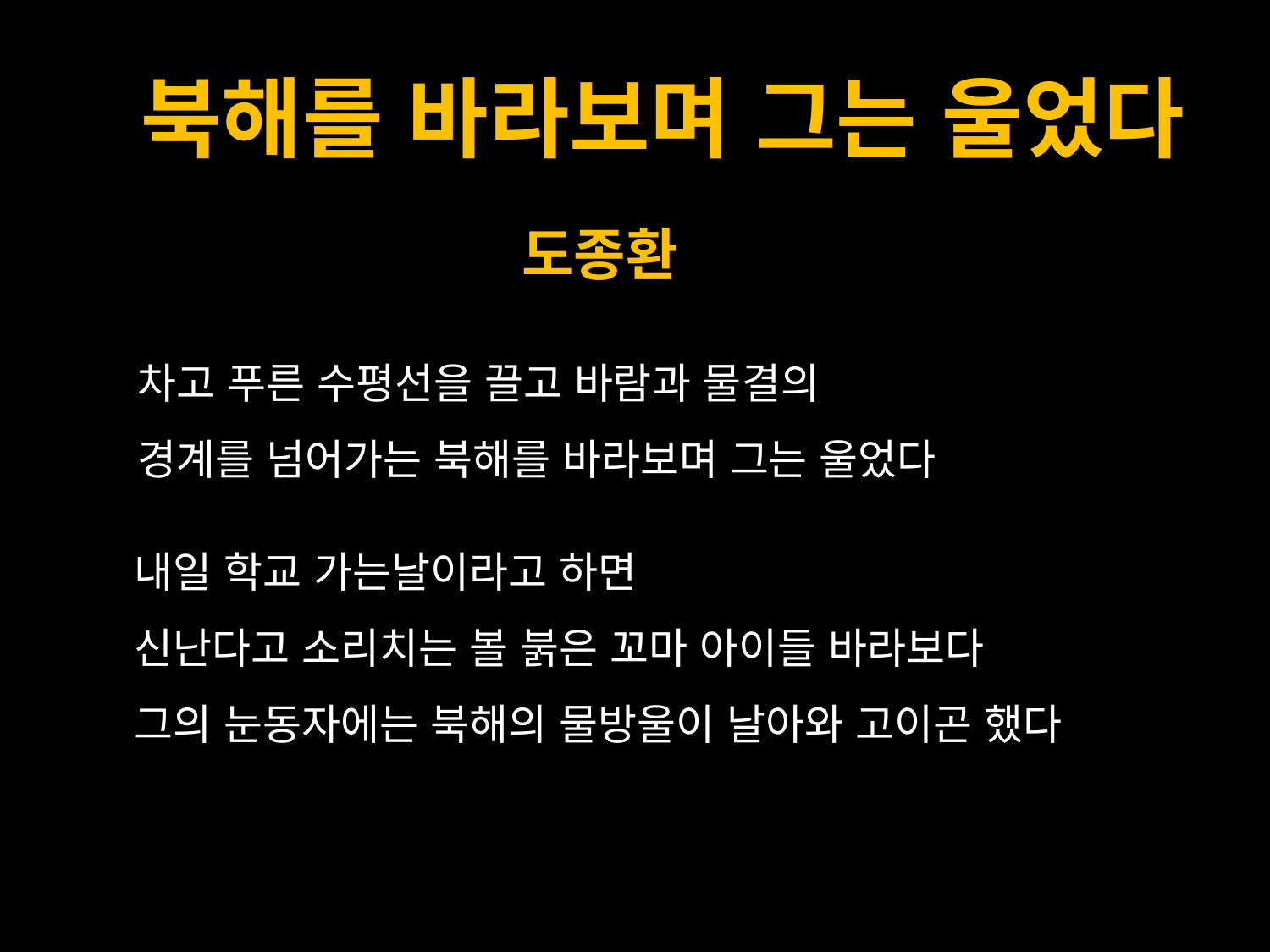

북해를 바라보며 그는 울었다
도종환
차고 푸른 수평선을 끌고 바람과 물결의
경계를 넘어가는 북해를 바라보며 그는 울었다
내일 학교 가는날이라고 하면
신난다고 소리치는 볼 붉은 꼬마 아이들 바라보다
그의 눈동자에는 북해의 물방울이 날아와 고이곤 했다